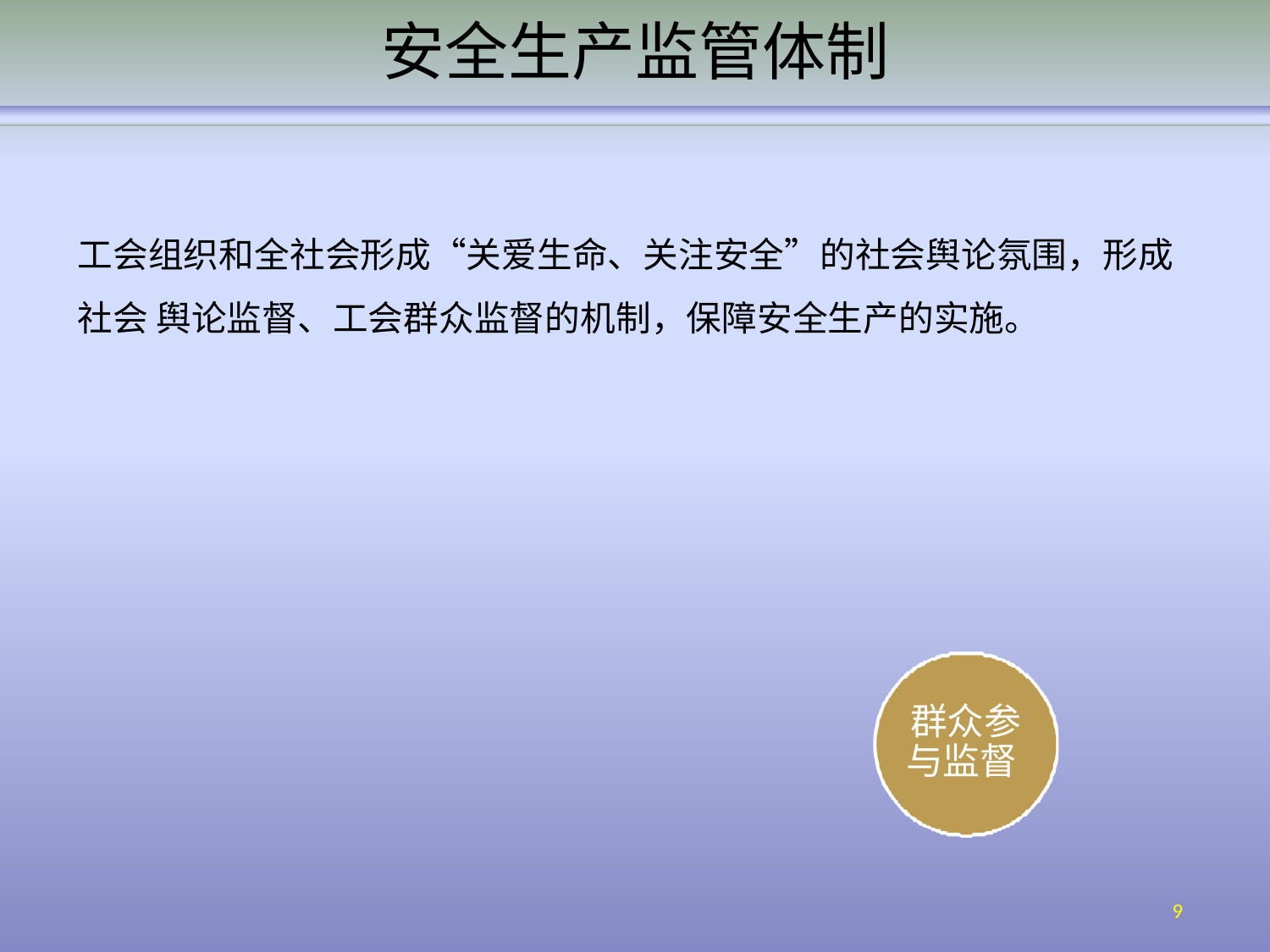

# 安全生产监管体制
工会组织和全社会形成“关爱生命、关注安全”的社会舆论氛围，形成社会 舆论监督、工会群众监督的机制，保障安全生产的实施。

群众参 与监督
9